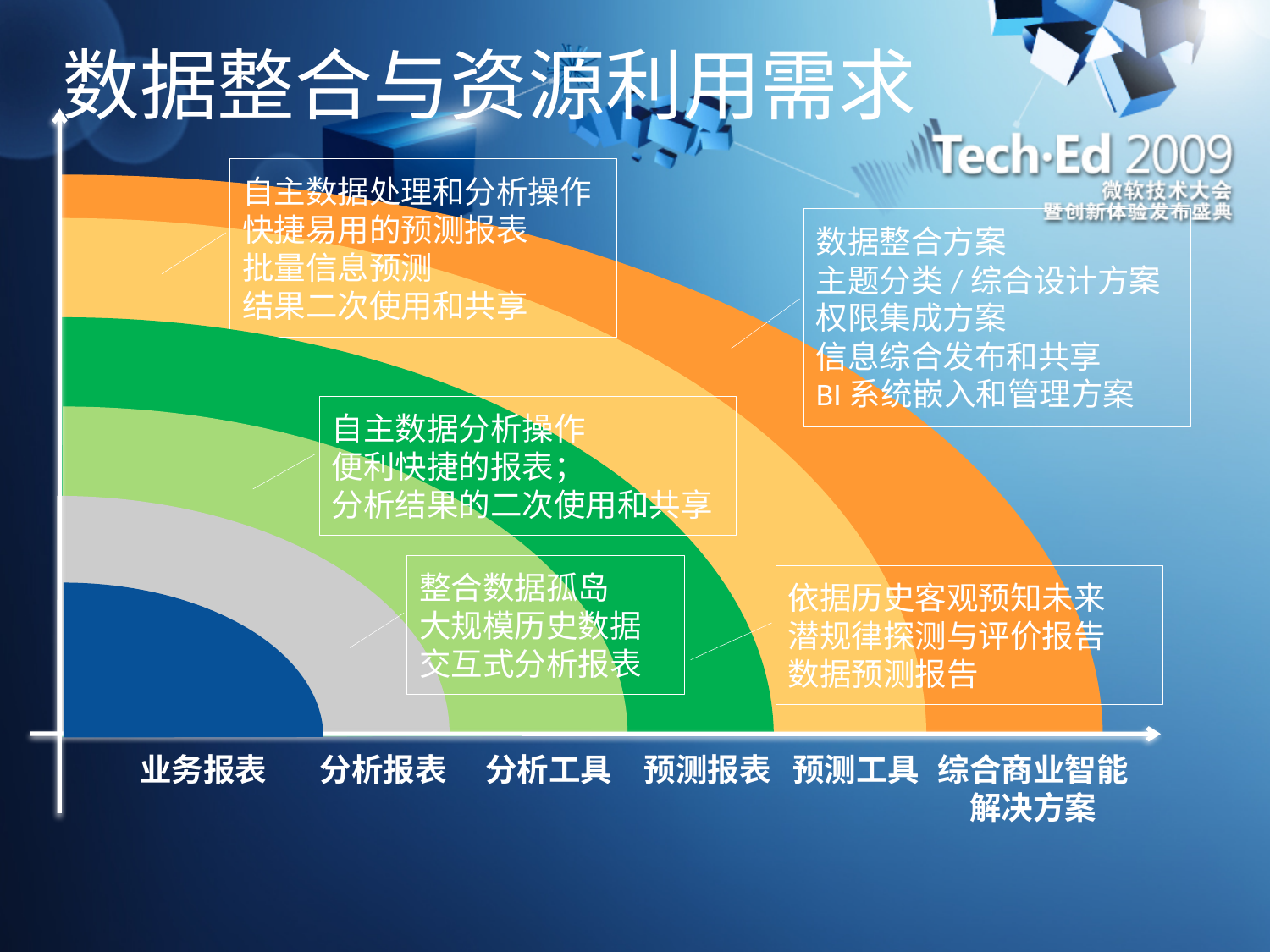

# 数据整合与资源利用需求
自主数据处理和分析操作
快捷易用的预测报表
批量信息预测
结果二次使用和共享

预测工具

综合商业智能解决方案
数据整合方案
主题分类/综合设计方案
权限集成方案
信息综合发布和共享
BI系统嵌入和管理方案

预测报表
依据历史客观预知未来
潜规律探测与评价报告
数据预测报告
自主数据分析操作
便利快捷的报表；
分析结果的二次使用和共享

分析工具

分析报表
整合数据孤岛
大规模历史数据
交互式分析报表

业务报表